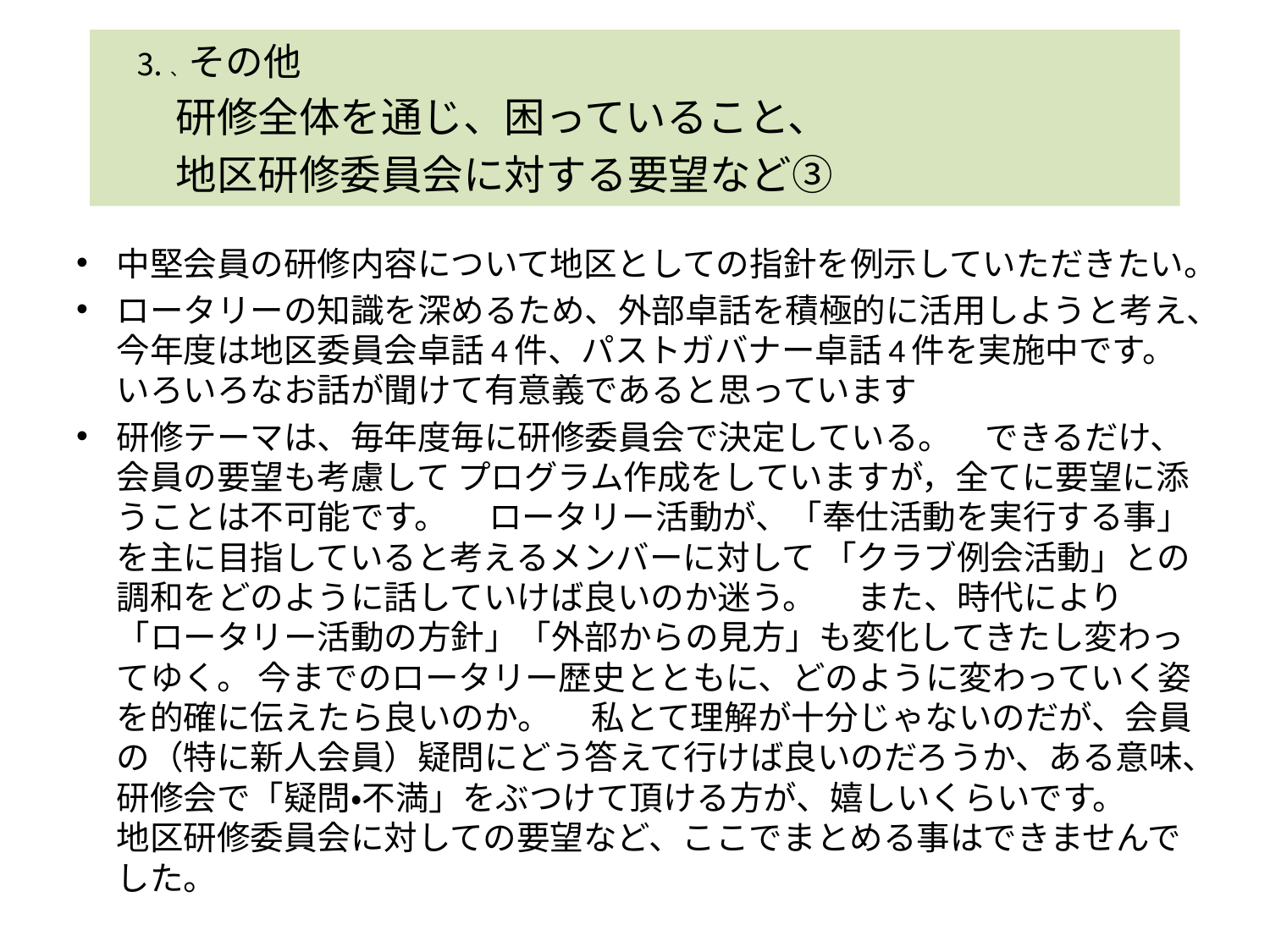

⒊、その他
研修全体を通じ、困っていること、
地区研修委員会に対する要望など③
中堅会員の研修内容について地区としての指針を例示していただきたい。
ロータリーの知識を深めるため、外部卓話を積極的に活用しようと考え、今年度は地区委員会卓話4件、パストガバナー卓話4件を実施中です。いろいろなお話が聞けて有意義であると思っています
研修テーマは、毎年度毎に研修委員会で決定している。　できるだけ、会員の要望も考慮して プログラム作成をしていますが，全てに要望に添うことは不可能です。 　ロータリー活動が、「奉仕活動を実行する事」を主に目指していると考えるメンバーに対して 「クラブ例会活動」との調和をどのように話していけば良いのか迷う。 　また、時代により「ロータリー活動の方針」「外部からの見方」も変化してきたし変わってゆく。 今までのロータリー歴史とともに、どのように変わっていく姿を的確に伝えたら良いのか。 　私とて理解が十分じゃないのだが、会員の（特に新人会員）疑問にどう答えて行けば良いのだろうか、ある意味、研修会で「疑問・不満」をぶつけて頂ける方が、嬉しいくらいです。 　地区研修委員会に対しての要望など、ここでまとめる事はできませんでした。